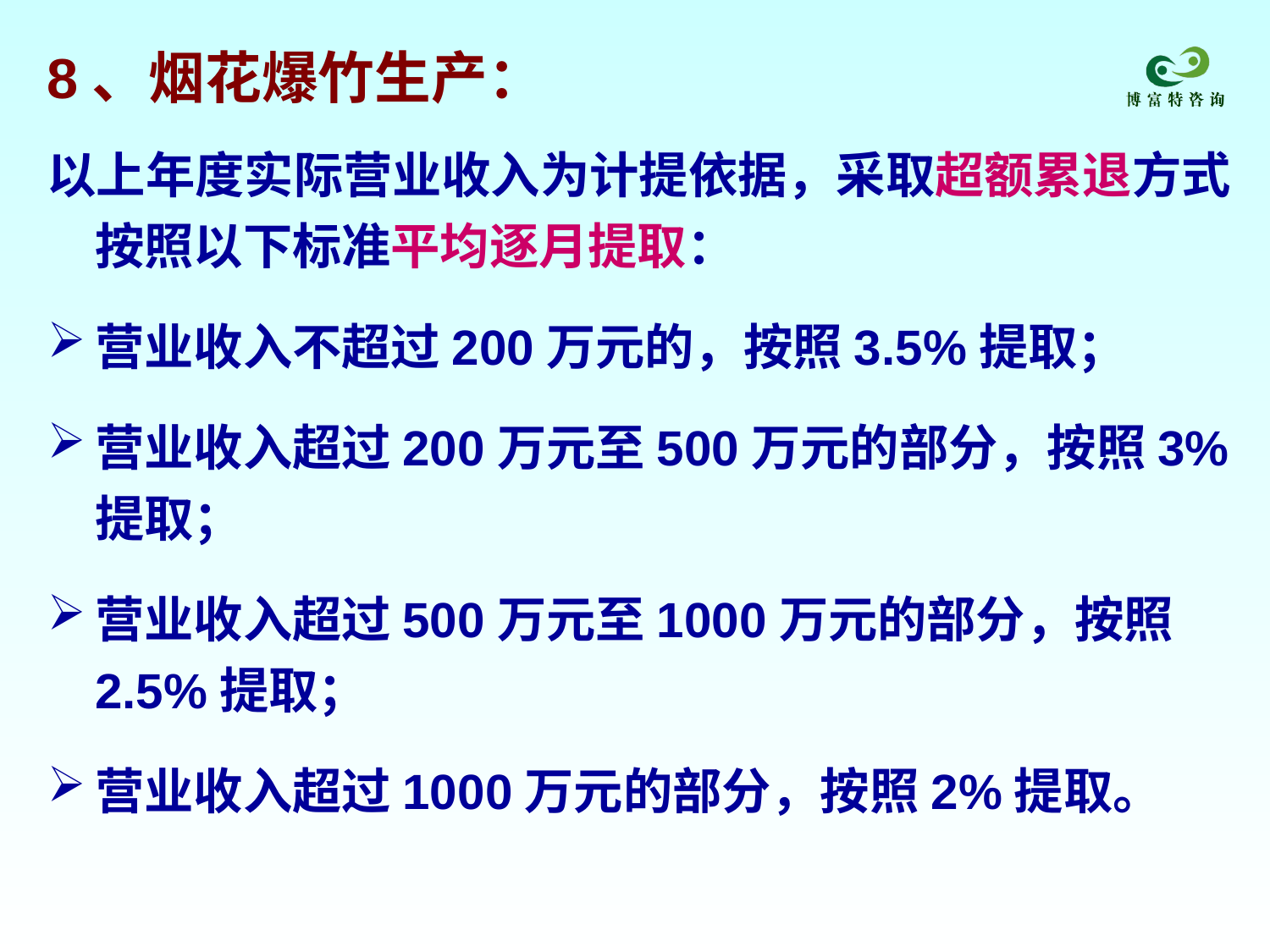

8、烟花爆竹生产：
以上年度实际营业收入为计提依据，采取超额累退方式按照以下标准平均逐月提取：
营业收入不超过200万元的，按照3.5%提取；
营业收入超过200万元至500万元的部分，按照3%提取；
营业收入超过500万元至1000万元的部分，按照2.5%提取；
营业收入超过1000万元的部分，按照2%提取。